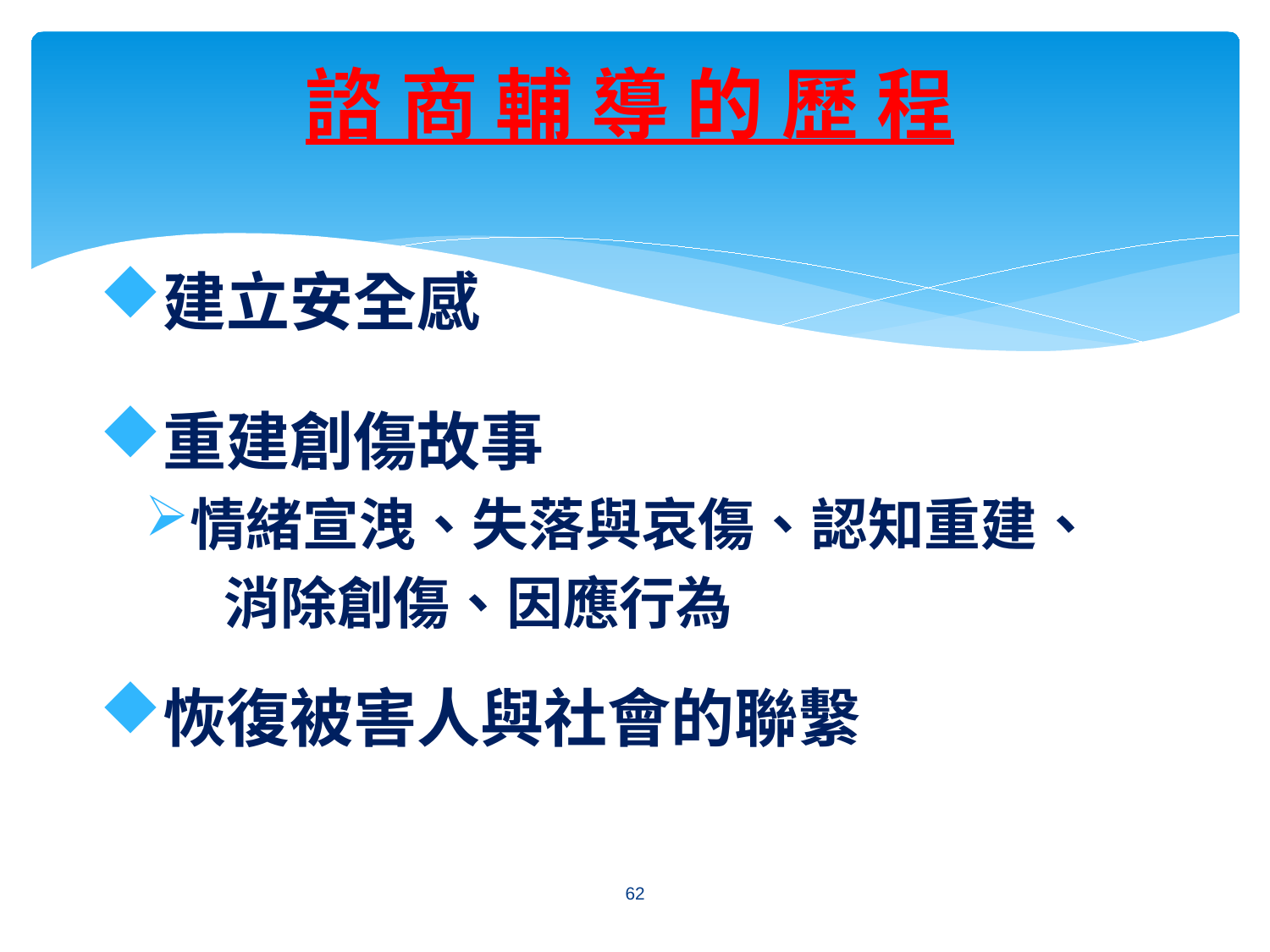

# 諮 商 輔 導 的 歷 程
建立安全感

重建創傷故事
情緒宣洩、失落與哀傷、認知重建、
  消除創傷、因應行為

恢復被害人與社會的聯繫
62